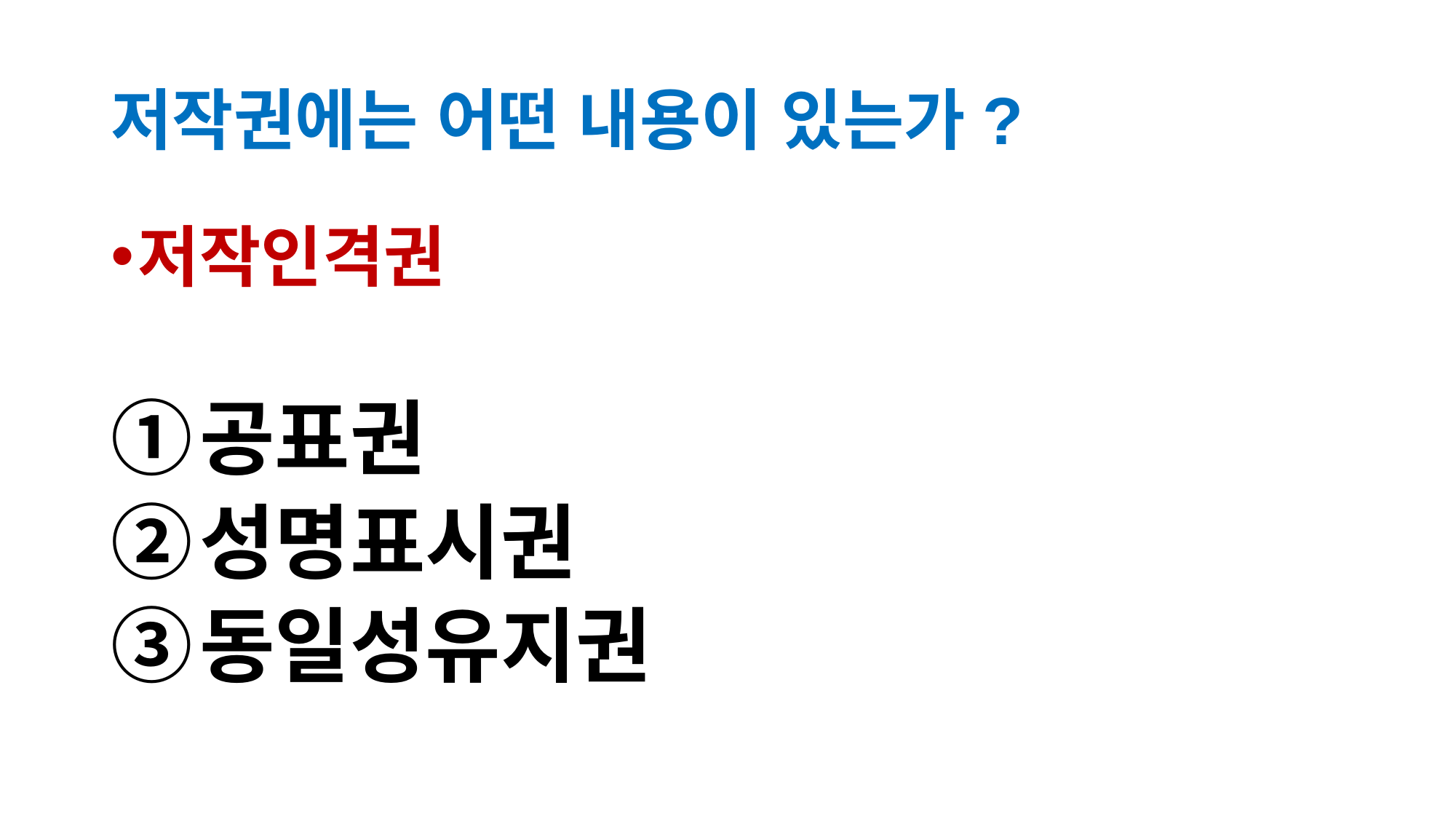

# 저작권에는 어떤 내용이 있는가?
저작인격권

공표권
성명표시권
동일성유지권